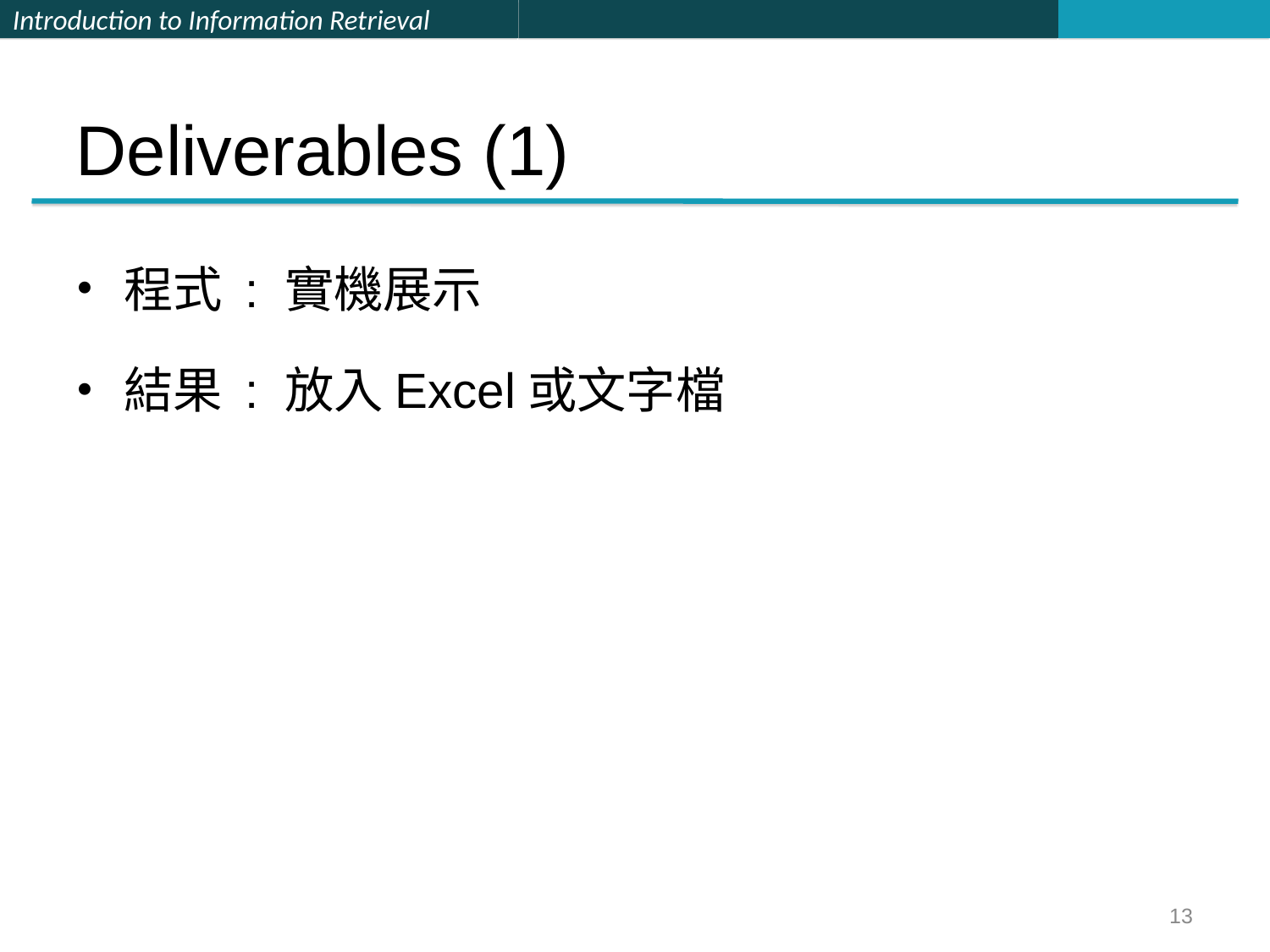

# Deliverables (1)
程式 : 實機展示
結果 : 放入Excel或文字檔

13